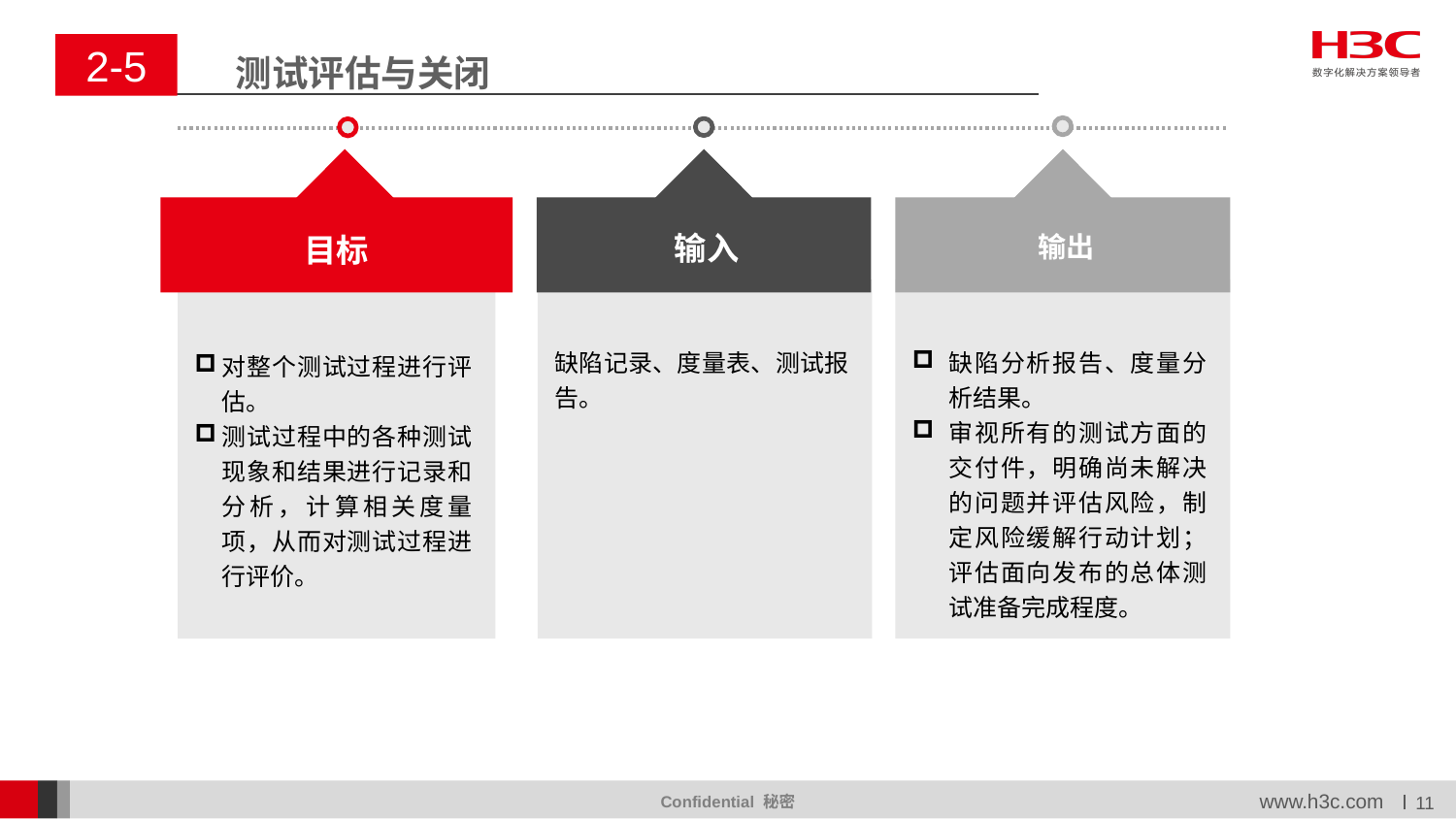

2-5
测试评估与关闭

输入
目标
输出
缺陷记录、度量表、测试报告。
缺陷分析报告、度量分析结果。
审视所有的测试方面的交付件，明确尚未解决的问题并评估风险，制定风险缓解行动计划；评估面向发布的总体测试准备完成程度。
对整个测试过程进行评估。
测试过程中的各种测试现象和结果进行记录和分析，计算相关度量项，从而对测试过程进行评价。